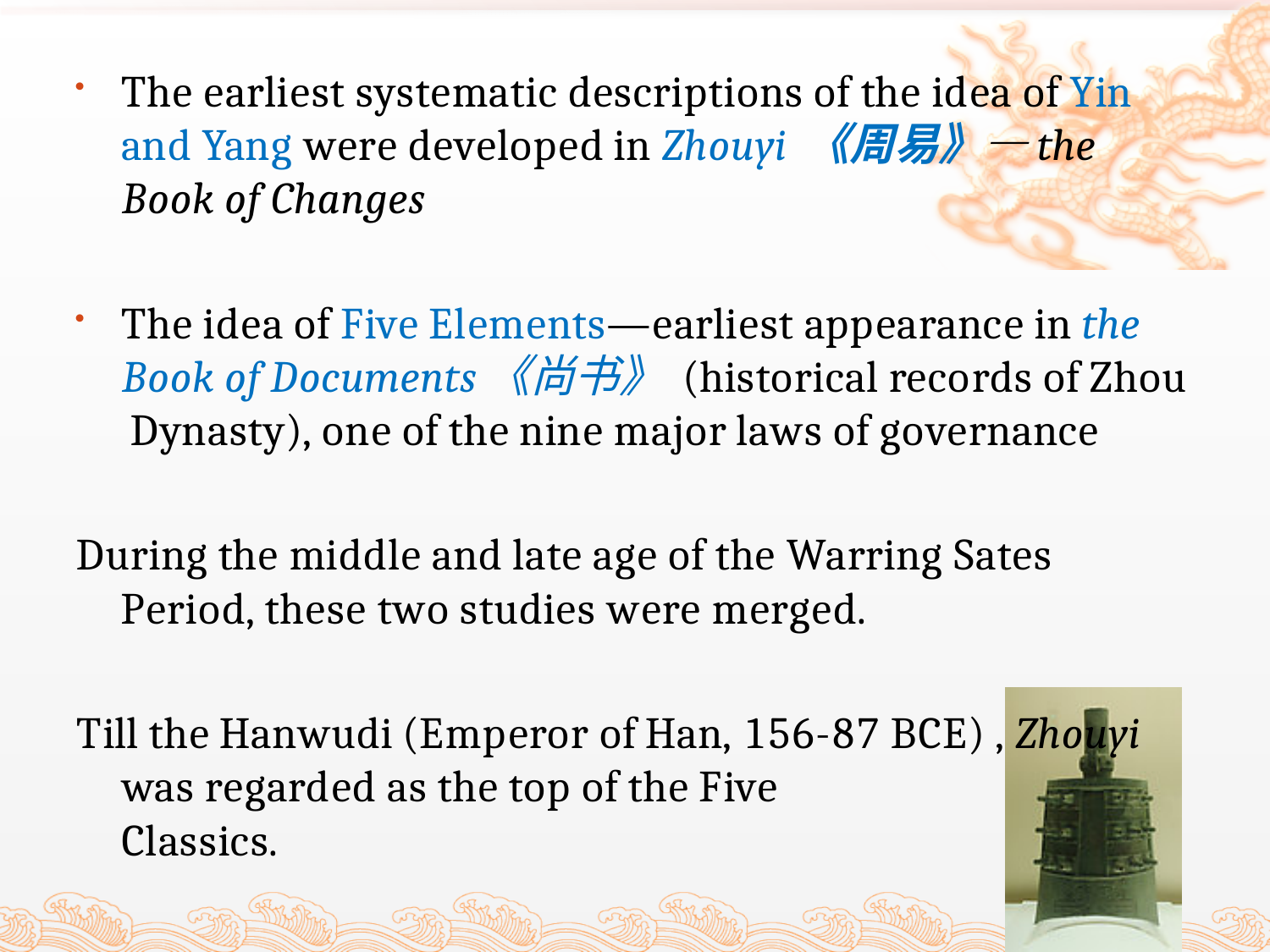

#
The earliest systematic descriptions of the idea of Yin and Yang were developed in Zhouyi 《周易》—the Book of Changes

The idea of Five Elements—earliest appearance in the Book of Documents《尚书》 (historical records of Zhou  Dynasty), one of the nine major laws of governance

During the middle and late age of the Warring Sates Period, these two studies were merged.

Till the Hanwudi (Emperor of Han, 156-87 BCE) , Zhouyi was regarded as the top of the Five
Classics.